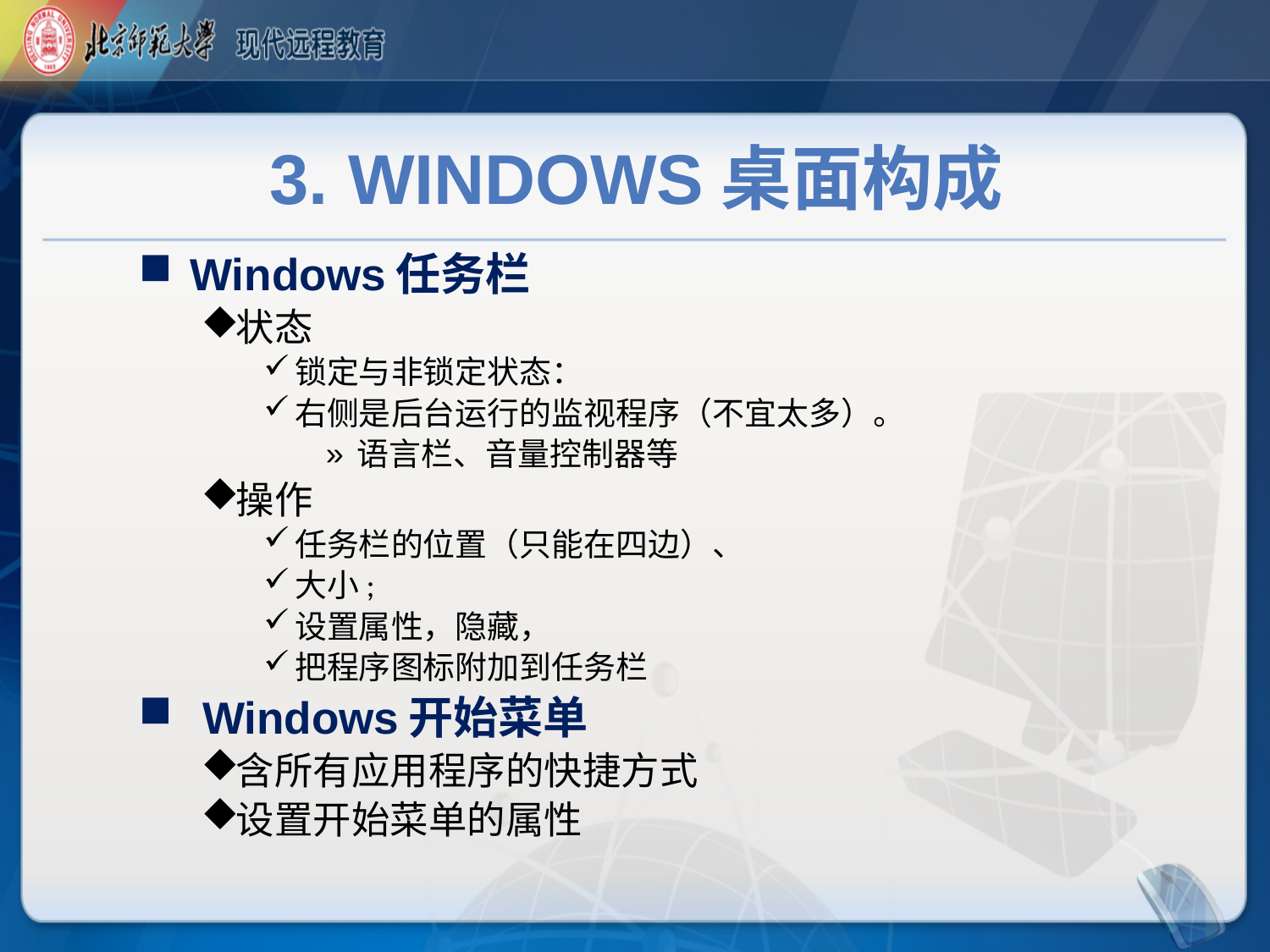

# 3. Windows桌面构成
 Windows任务栏
状态
锁定与非锁定状态：
右侧是后台运行的监视程序（不宜太多）。
语言栏、音量控制器等
操作
任务栏的位置（只能在四边）、
大小;
设置属性，隐藏，
把程序图标附加到任务栏
  Windows开始菜单
含所有应用程序的快捷方式
设置开始菜单的属性